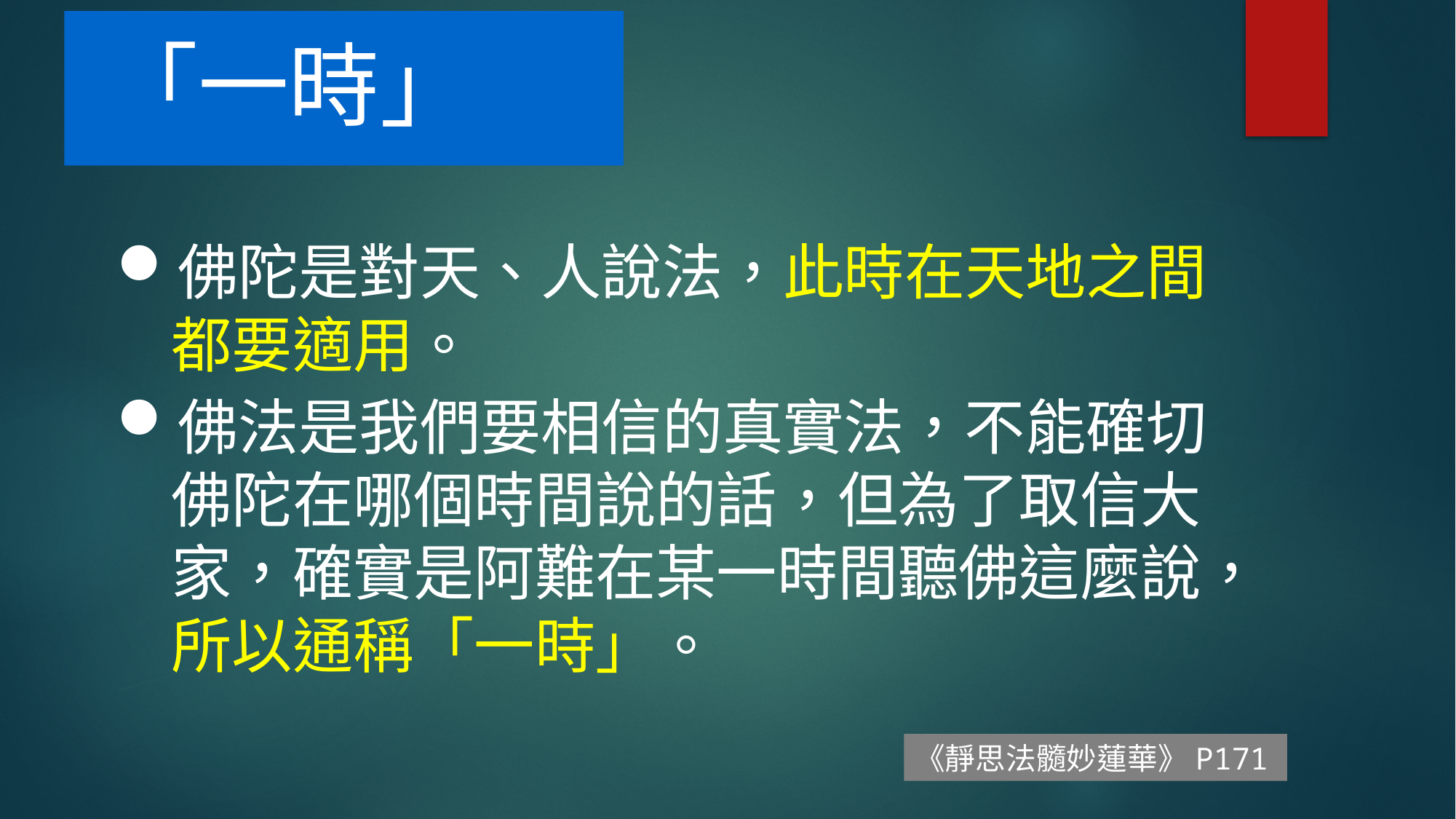

「一時」
佛陀是對天、人說法，此時在天地之間都要適用。
佛法是我們要相信的真實法，不能確切佛陀在哪個時間說的話，但為了取信大家，確實是阿難在某一時間聽佛這麼說，所以通稱「一時」。
《靜思法髓妙蓮華》P171